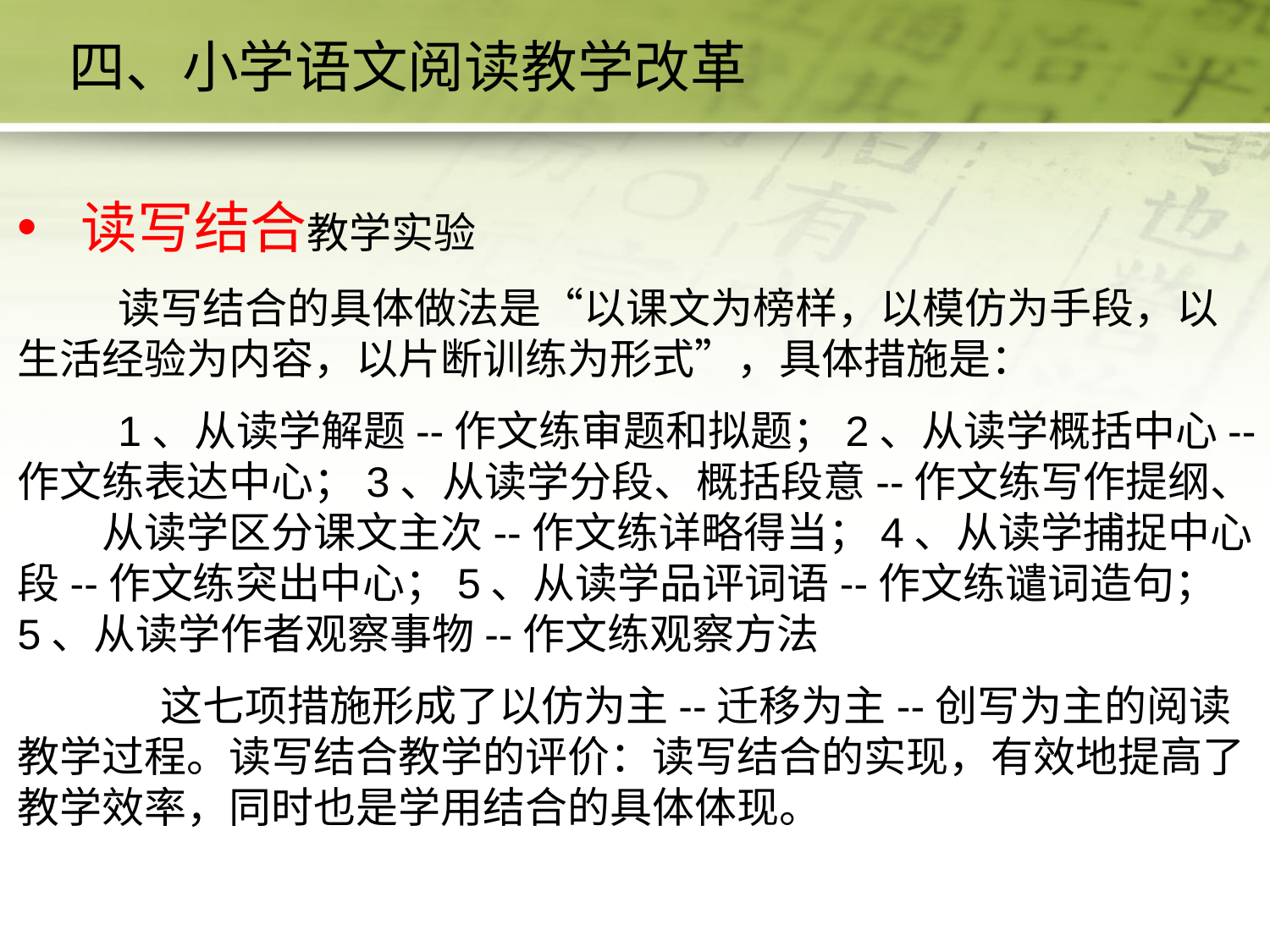

四、小学语文阅读教学改革
读写结合教学实验
读写结合的具体做法是“以课文为榜样，以模仿为手段，以生活经验为内容，以片断训练为形式”，具体措施是：
1、从读学解题--作文练审题和拟题；2、从读学概括中心--作文练表达中心；3、从读学分段、概括段意--作文练写作提纲、　　从读学区分课文主次--作文练详略得当；4、从读学捕捉中心段--作文练突出中心；5、从读学品评词语--作文练谴词造句；5、从读学作者观察事物--作文练观察方法
　这七项措施形成了以仿为主--迁移为主--创写为主的阅读教学过程。读写结合教学的评价：读写结合的实现，有效地提高了教学效率，同时也是学用结合的具体体现。